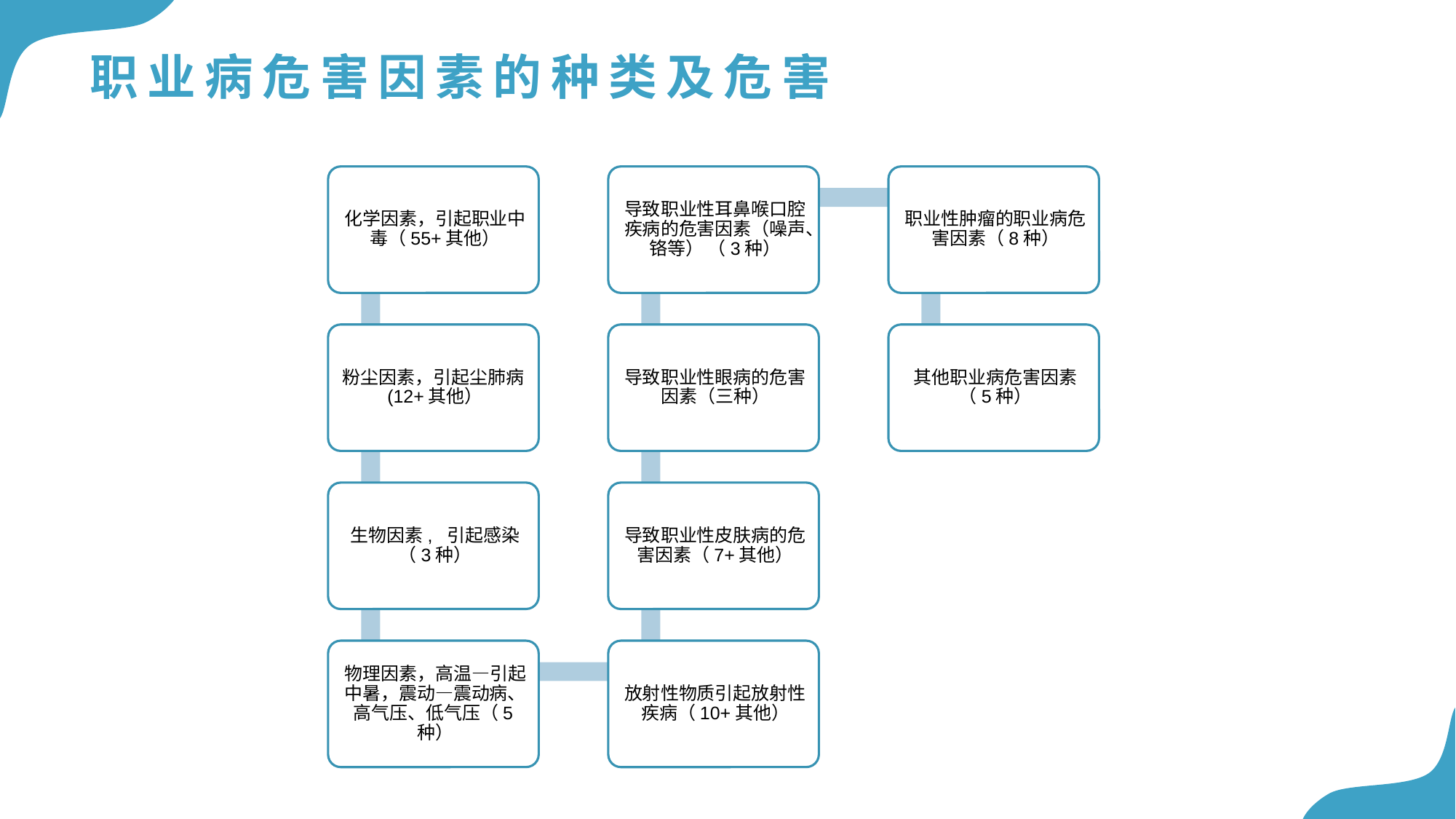

# 职业病危害因素的种类及危害
化学因素，引起职业中毒（55+其他）
粉尘因素，引起尘肺病(12+其他）
生物因素,  引起感染（3种）
物理因素，高温—引起中暑，震动—震动病、高气压、低气压（5种）
放射性物质引起放射性疾病（10+其他）
导致职业性皮肤病的危害因素（7+其他）
导致职业性眼病的危害因素（三种）
导致职业性耳鼻喉口腔疾病的危害因素（噪声、铬等） （3种）
职业性肿瘤的职业病危害因素（8种）
其他职业病危害因素（5种）